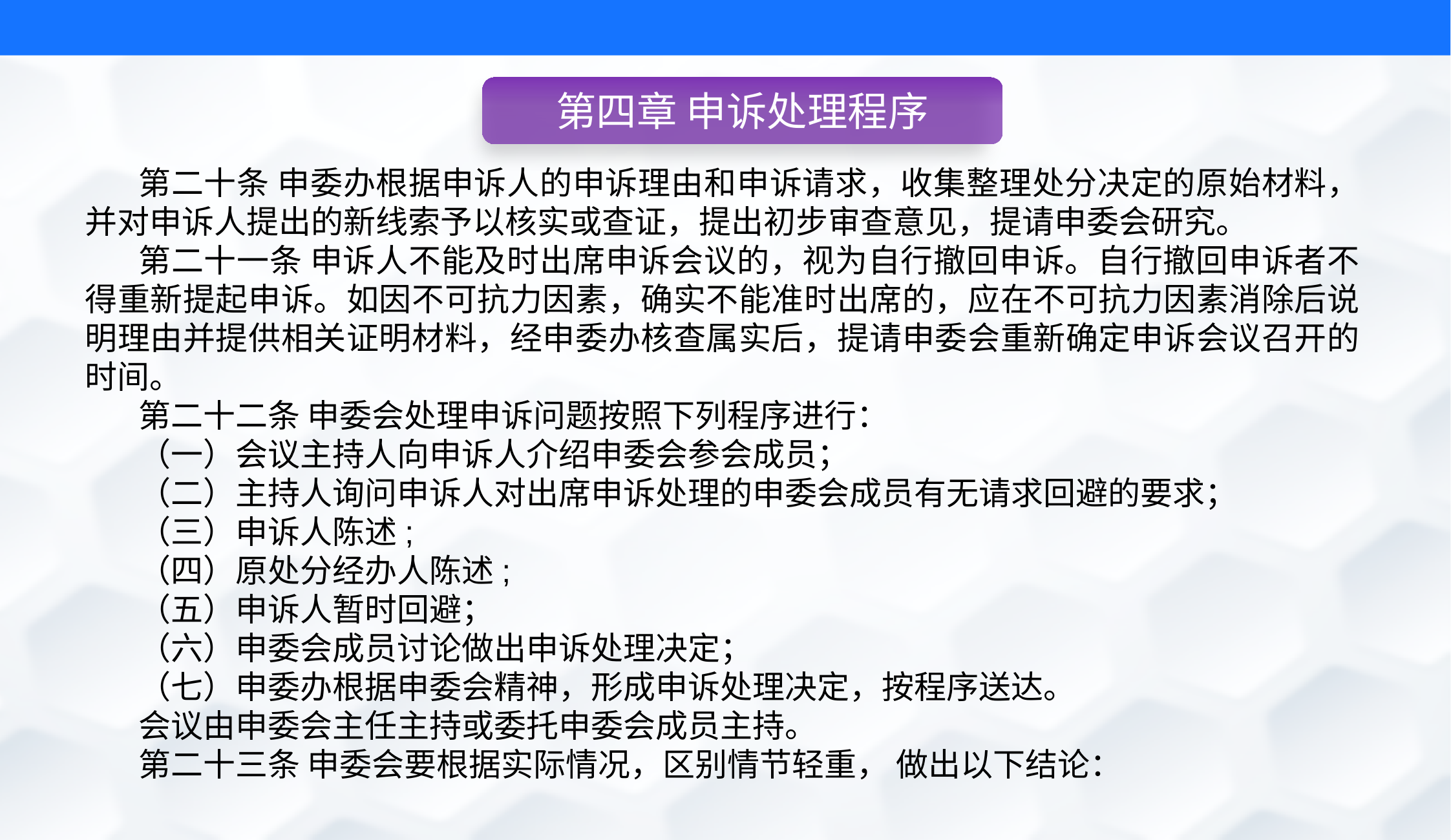

第四章 申诉处理程序
第二十条 申委办根据申诉人的申诉理由和申诉请求，收集整理处分决定的原始材料，并对申诉人提出的新线索予以核实或查证，提出初步审查意见，提请申委会研究。
第二十一条 申诉人不能及时出席申诉会议的，视为自行撤回申诉。自行撤回申诉者不得重新提起申诉。如因不可抗力因素，确实不能准时出席的，应在不可抗力因素消除后说明理由并提供相关证明材料，经申委办核查属实后，提请申委会重新确定申诉会议召开的时间。
第二十二条 申委会处理申诉问题按照下列程序进行：
（一）会议主持人向申诉人介绍申委会参会成员；
（二）主持人询问申诉人对出席申诉处理的申委会成员有无请求回避的要求；
（三）申诉人陈述;
（四）原处分经办人陈述;
（五）申诉人暂时回避；
（六）申委会成员讨论做出申诉处理决定；
（七）申委办根据申委会精神，形成申诉处理决定，按程序送达。
会议由申委会主任主持或委托申委会成员主持。
第二十三条 申委会要根据实际情况，区别情节轻重， 做出以下结论：